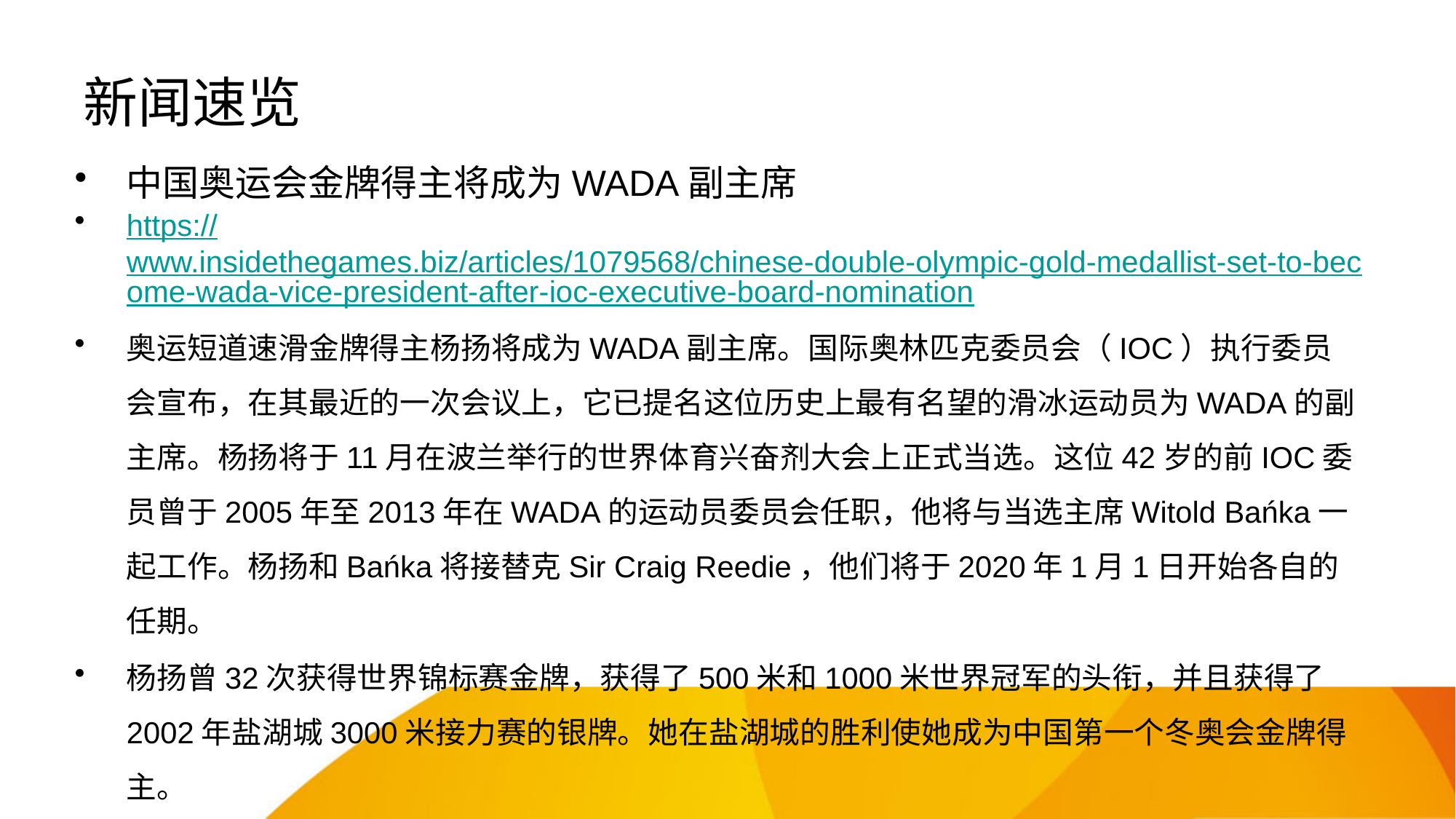

# 新闻速览
中国奥运会金牌得主将成为WADA副主席
https://www.insidethegames.biz/articles/1079568/chinese-double-olympic-gold-medallist-set-to-become-wada-vice-president-after-ioc-executive-board-nomination
奥运短道速滑金牌得主杨扬将成为WADA副主席。国际奥林匹克委员会（IOC）执行委员会宣布，在其最近的一次会议上，它已提名这位历史上最有名望的滑冰运动员为WADA的副主席。杨扬将于11月在波兰举行的世界体育兴奋剂大会上正式当选。这位42岁的前IOC委员曾于2005年至2013年在WADA的运动员委员会任职，他将与当选主席Witold Bańka一起工作。杨扬和Bańka将接替克Sir Craig Reedie，他们将于2020年1月1日开始各自的任期。
杨扬曾32次获得世界锦标赛金牌，获得了500米和1000米世界冠军的头衔，并且获得了2002年盐湖城3000米接力赛的银牌。她在盐湖城的胜利使她成为中国第一个冬奥会金牌得主。